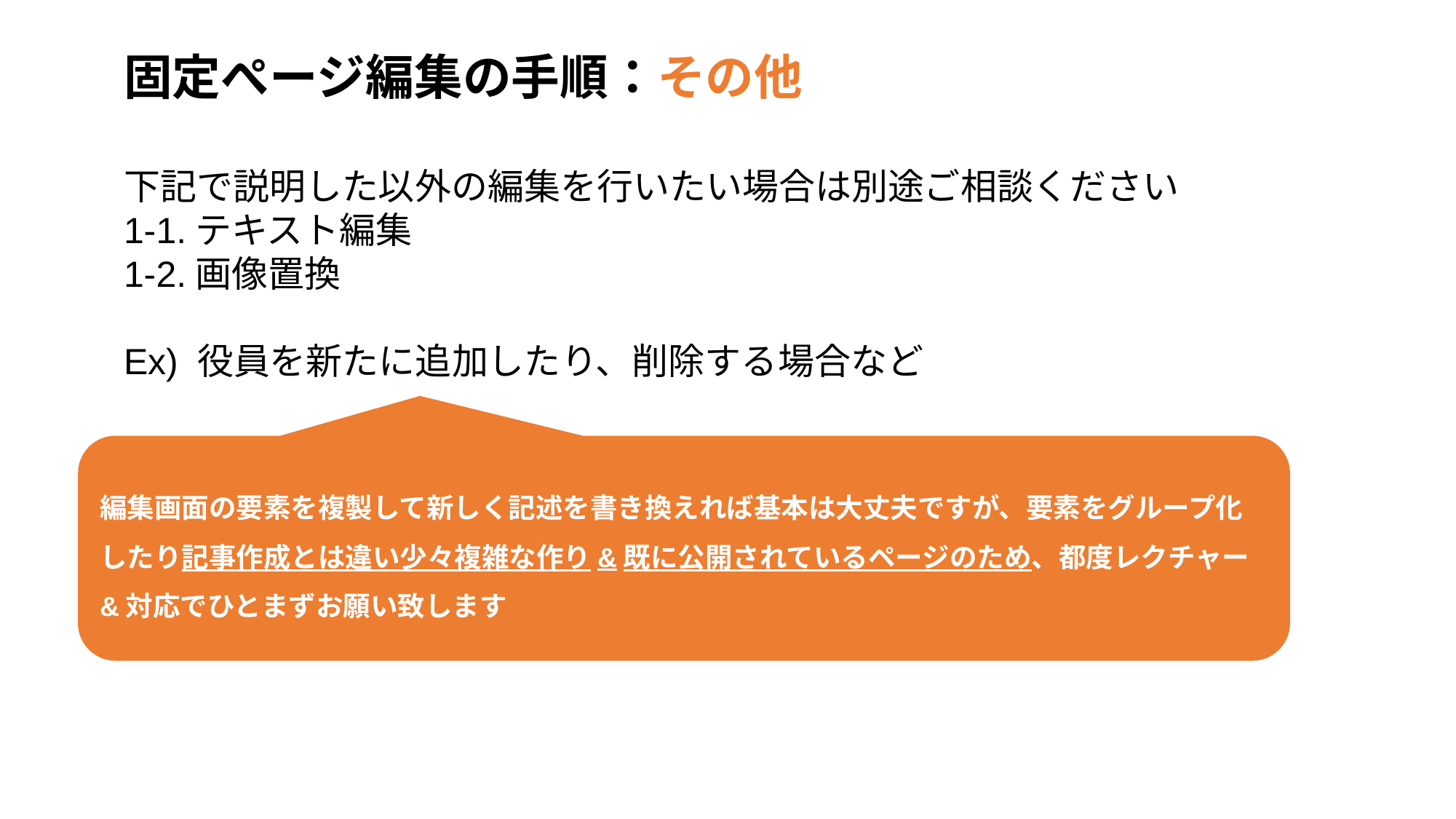

# 固定ぺージ編集の手順：その他
下記で説明した以外の編集を行いたい場合は別途ご相談ください
1-1.テキスト編集
1-2.画像置換

Ex) 役員を新たに追加したり、削除する場合など

編集画面の要素を複製して新しく記述を書き換えれば基本は大丈夫ですが、要素をグループ化したり記事作成とは違い少々複雑な作り&既に公開されているページのため、都度レクチャー&対応でひとまずお願い致します